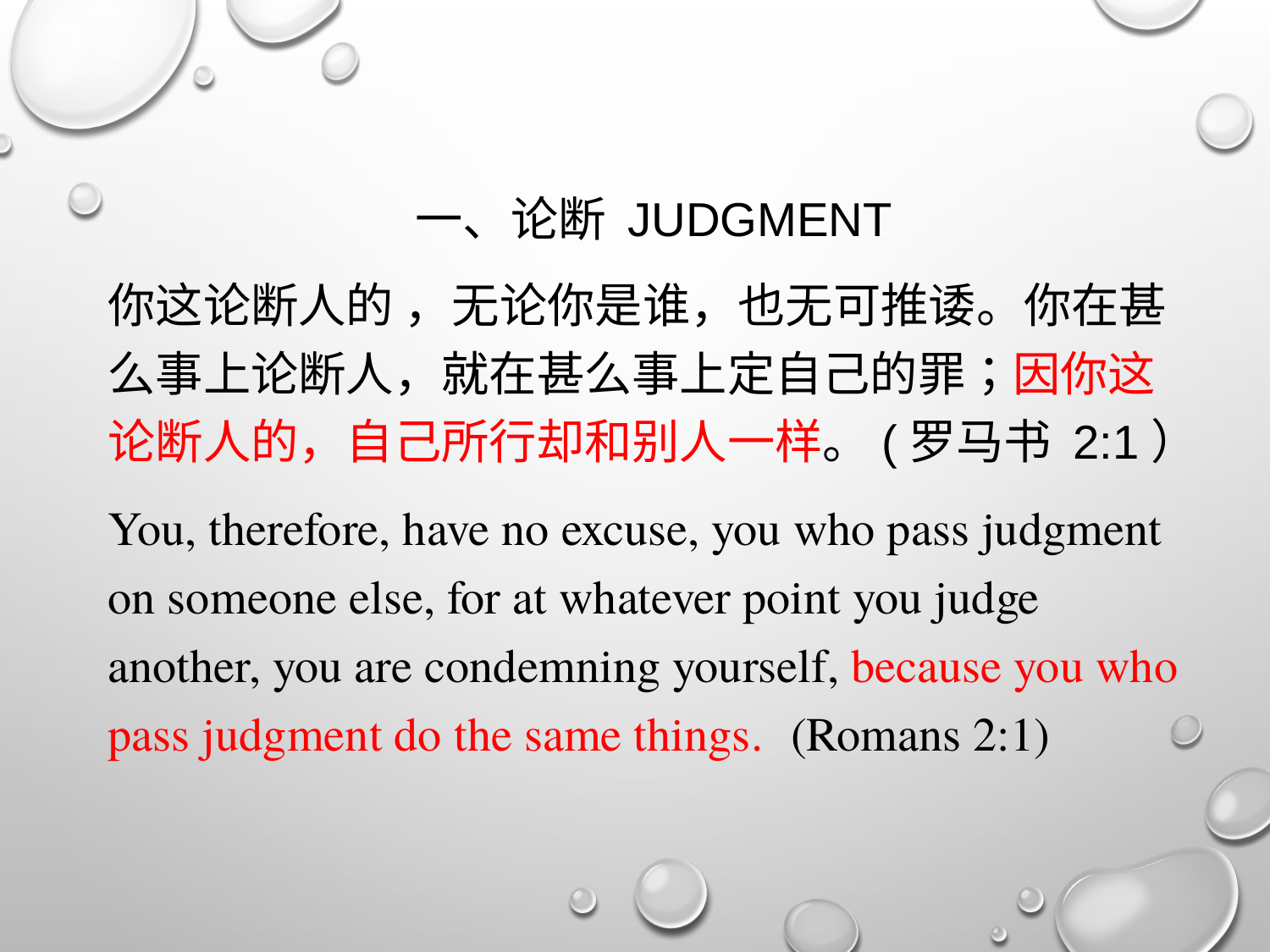

一、论断 judgment
你这论断人的 ，无论你是谁，也无可推诿。你在甚么事上论断人，就在甚么事上定自己的罪；因你这论断人的，自己所行却和别人一样。(罗马书 2:1）
You, therefore, have no excuse, you who pass judgment on someone else, for at whatever point you judge another, you are condemning yourself, because you who pass judgment do the same things.  (Romans 2:1)